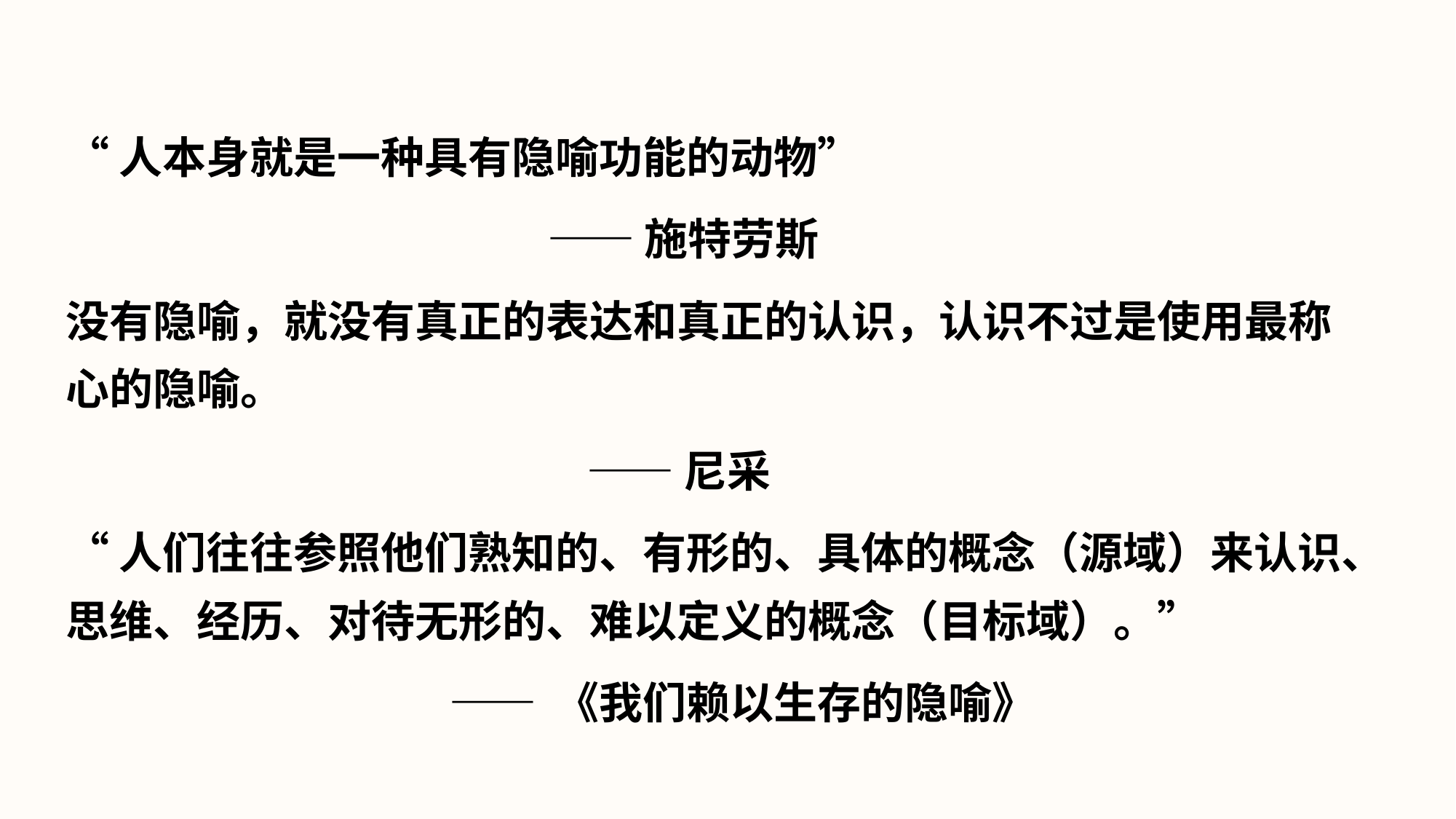

“人本身就是一种具有隐喻功能的动物”
                                                 ——施特劳斯
没有隐喻，就没有真正的表达和真正的认识，认识不过是使用最称心的隐喻。
                                                     ——尼采
“人们往往参照他们熟知的、有形的、具体的概念（源域）来认识、思维、经历、对待无形的、难以定义的概念（目标域）。”
                                       —— 《我们赖以生存的隐喻》